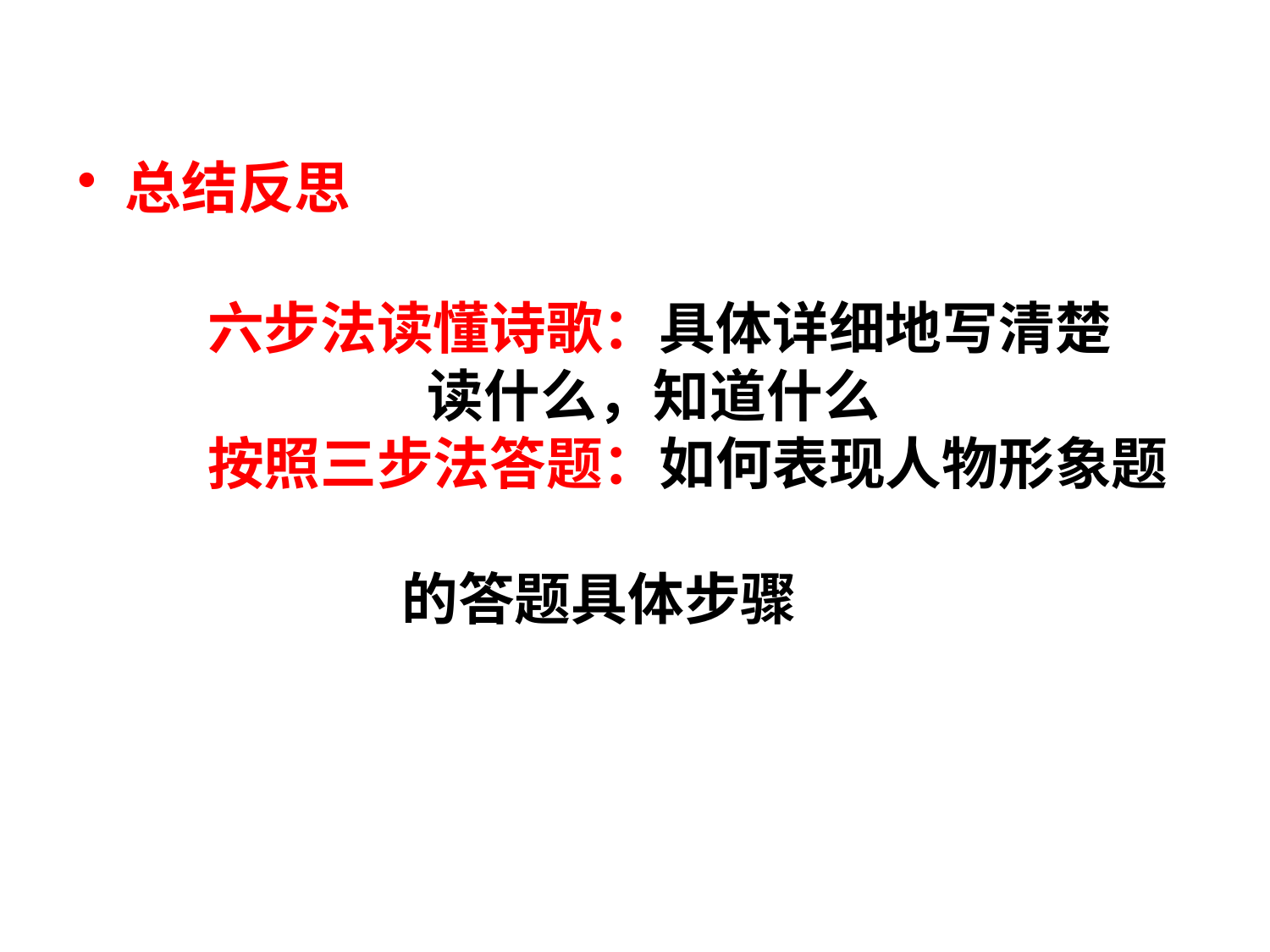

总结反思
六步法读懂诗歌：具体详细地写清楚
                读什么，知道什么
按照三步法答题：如何表现人物形象题
              的答题具体步骤